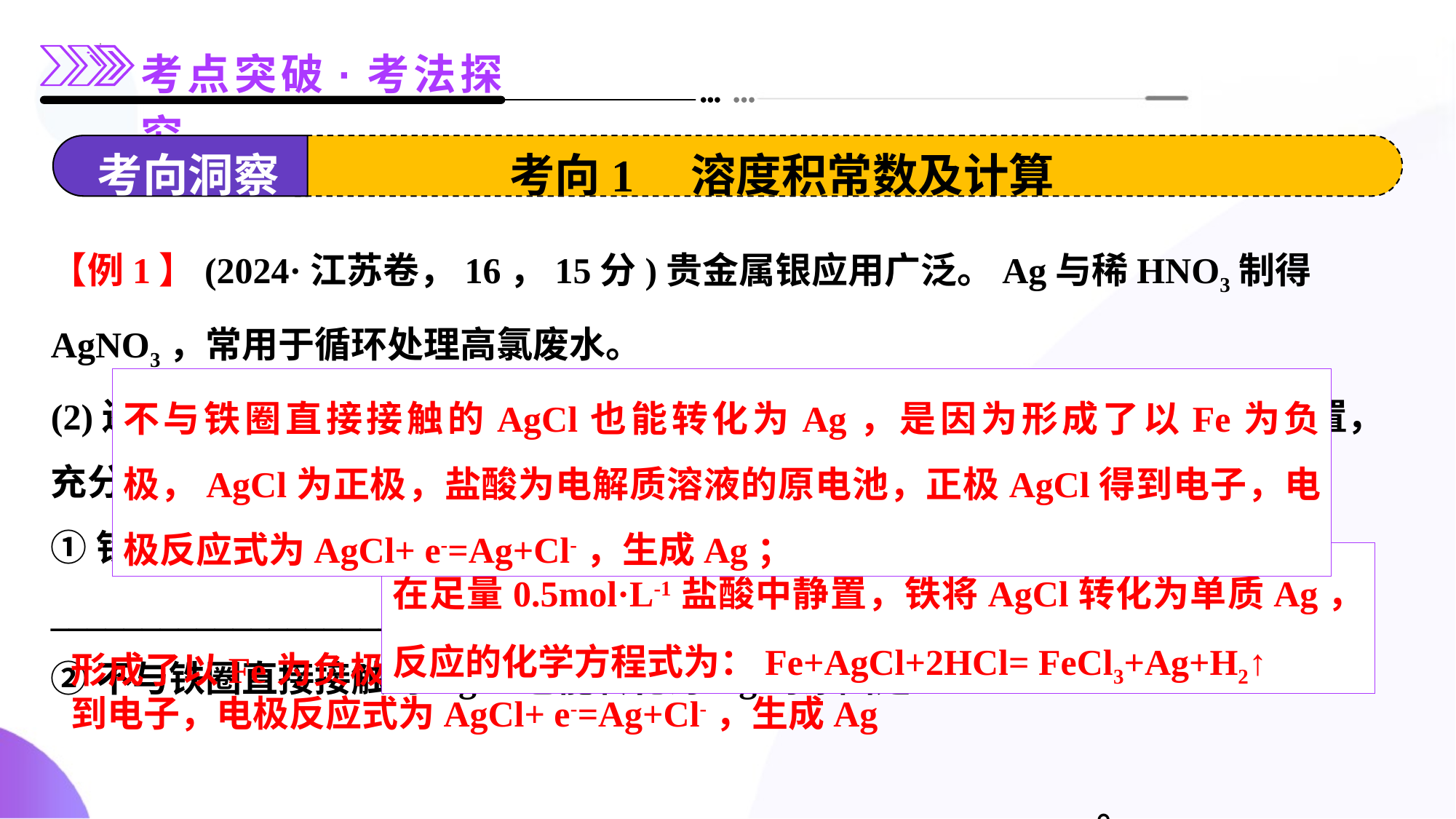

考向1    溶度积常数及计算
【例1】(2024·江苏卷，16，15分)贵金属银应用广泛。Ag与稀HNO3制得AgNO3，常用于循环处理高氯废水。
(2)还原AgCl。在AgCl沉淀中埋入铁圈并压实，加入足量0.5mol·L-1盐酸后静置，充分反应得到Ag。
①铁将AgCl转化为单质Ag的化学方程式为___________________________________。
②不与铁圈直接接触的AgCl也能转化为Ag的原因是

_________________________________________________________。

不与铁圈直接接触的AgCl也能转化为Ag，是因为形成了以Fe为负极，AgCl为正极，盐酸为电解质溶液的原电池，正极AgCl得到电子，电极反应式为AgCl+ e-=Ag+Cl-，生成Ag；
Fe+AgCl+2HCl= FeCl3+Ag+H2↑
在足量0.5mol·L-1盐酸中静置，铁将AgCl转化为单质Ag，反应的化学方程式为：Fe+AgCl+2HCl= FeCl3+Ag+H2↑
形成了以Fe为负极，AgCl为正极，盐酸为电解质溶液的原电池，正极AgCl得到电子，电极反应式为AgCl+ e-=Ag+Cl-，生成Ag